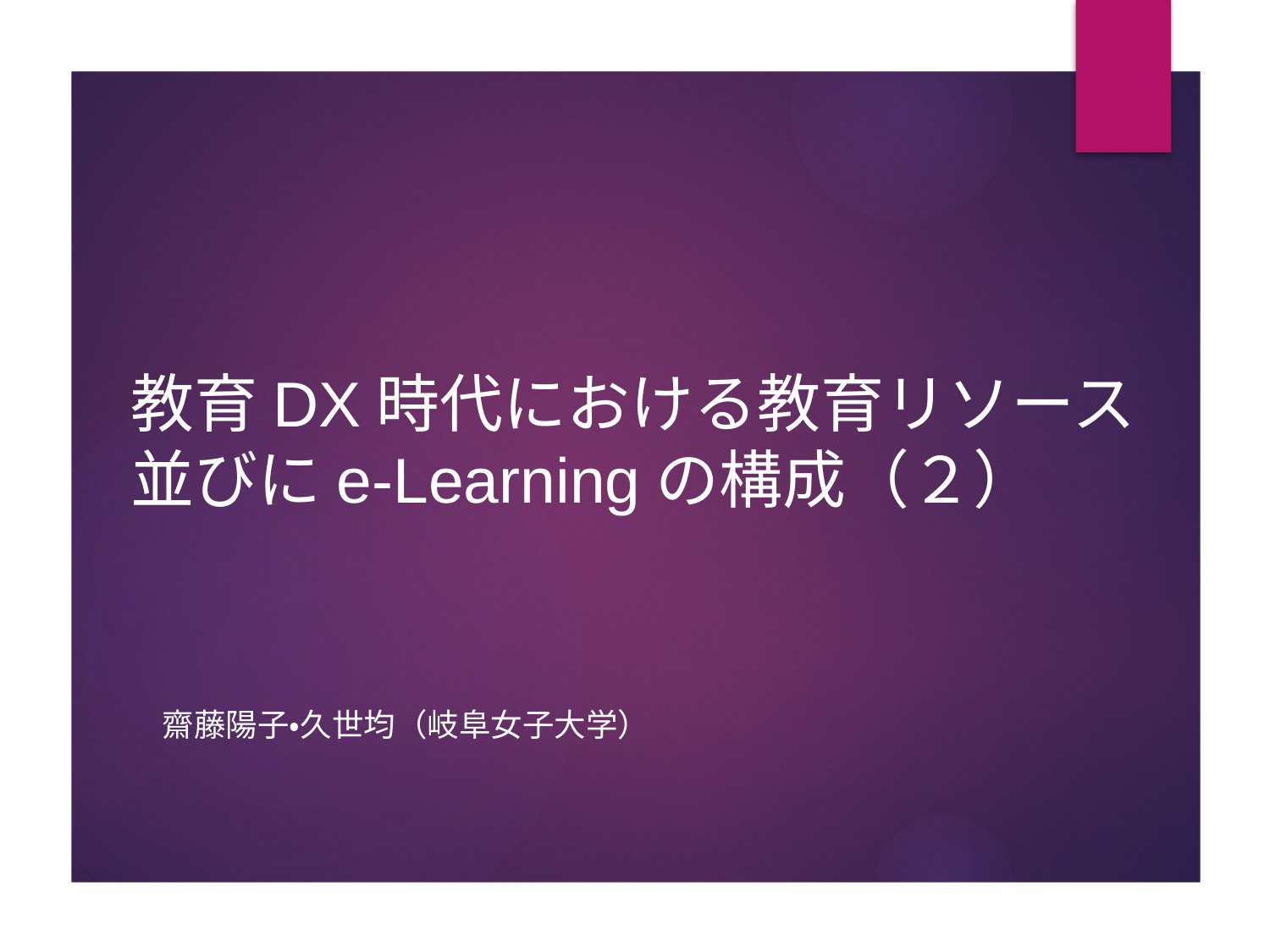

# 教育DX時代における教育リソース並びにe-Learningの構成（２）
齋藤陽子・久世均（岐阜女子大学）